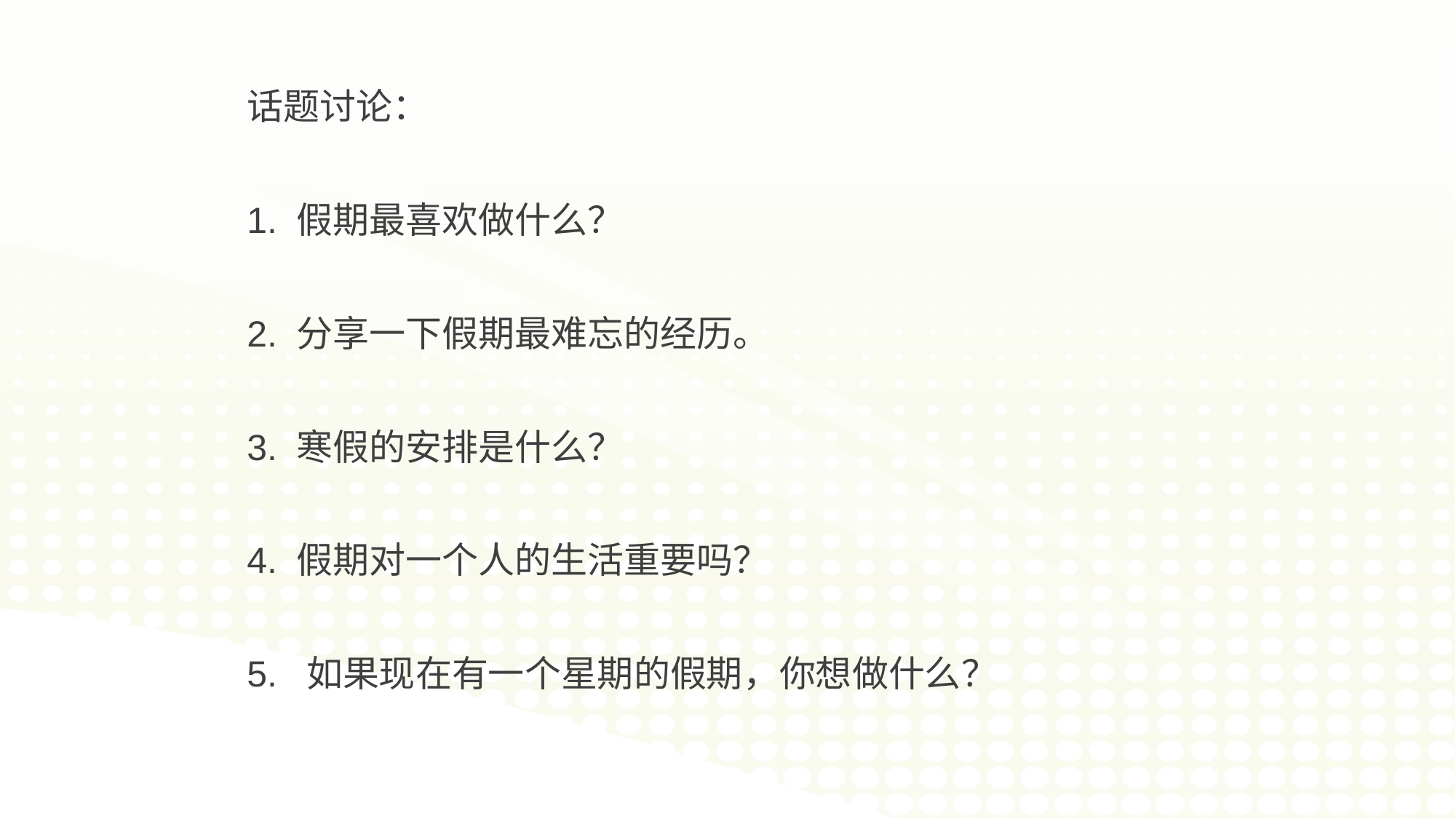

话题讨论：

1. 假期最喜欢做什么？

2. 分享一下假期最难忘的经历。

3. 寒假的安排是什么？

4. 假期对一个人的生活重要吗？

5.  如果现在有一个星期的假期，你想做什么？